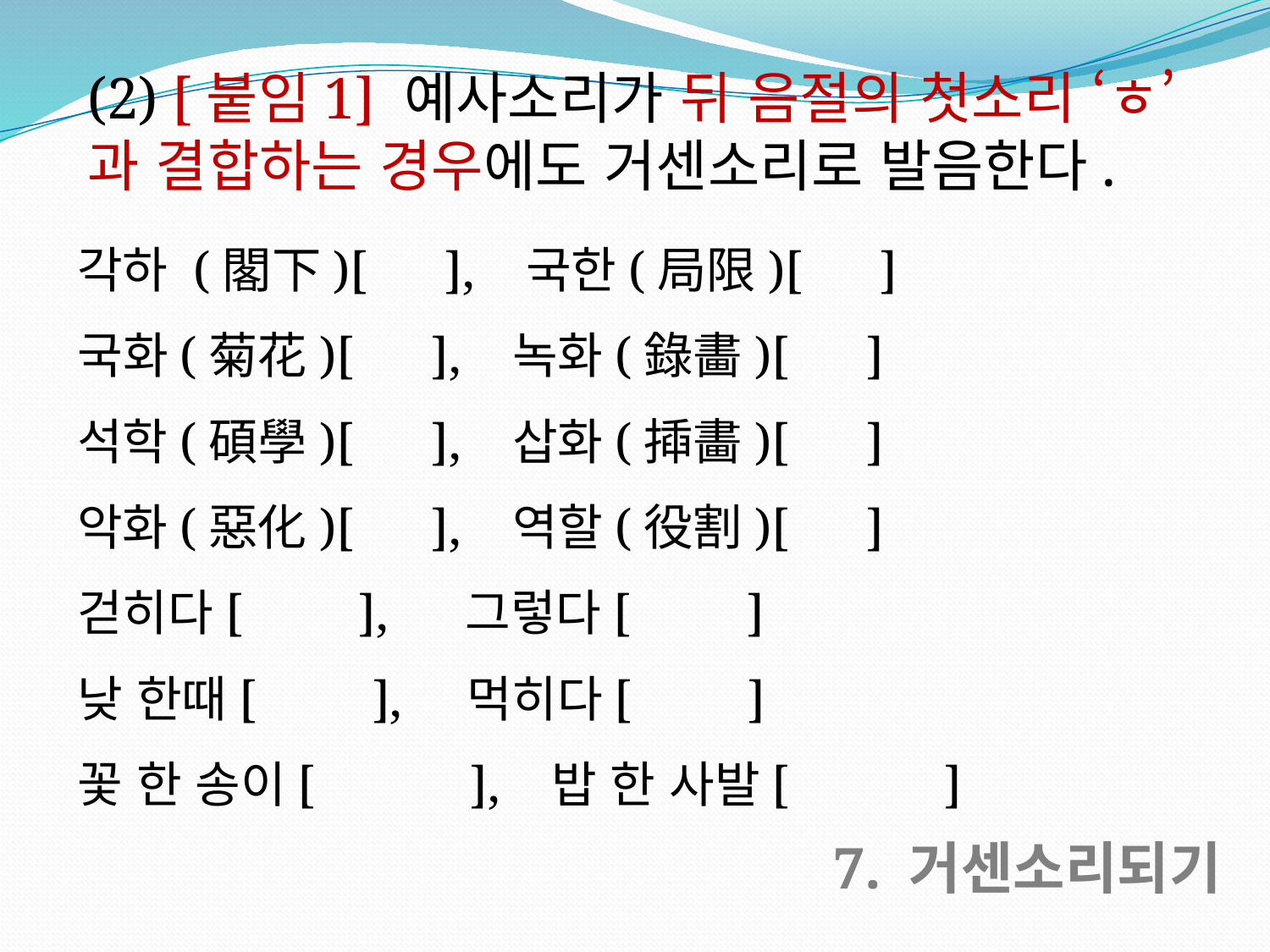

(2) [붙임1] 예사소리가 뒤 음절의 첫소리 ‘ㅎ’과 결합하는 경우에도 거센소리로 발음한다.
각하 (閣下)[      ],   국한(局限)[      ]
국화(菊花)[      ],   녹화(錄畵)[      ]
석학(碩學)[      ],   삽화(揷畵)[      ]
악화(惡化)[      ],   역할(役割)[      ]
걷히다[         ],     그렇다[         ]
낮 한때[         ],    먹히다[         ]
꽃 한 송이[            ],   밥 한 사발[            ]
7. 거센소리되기